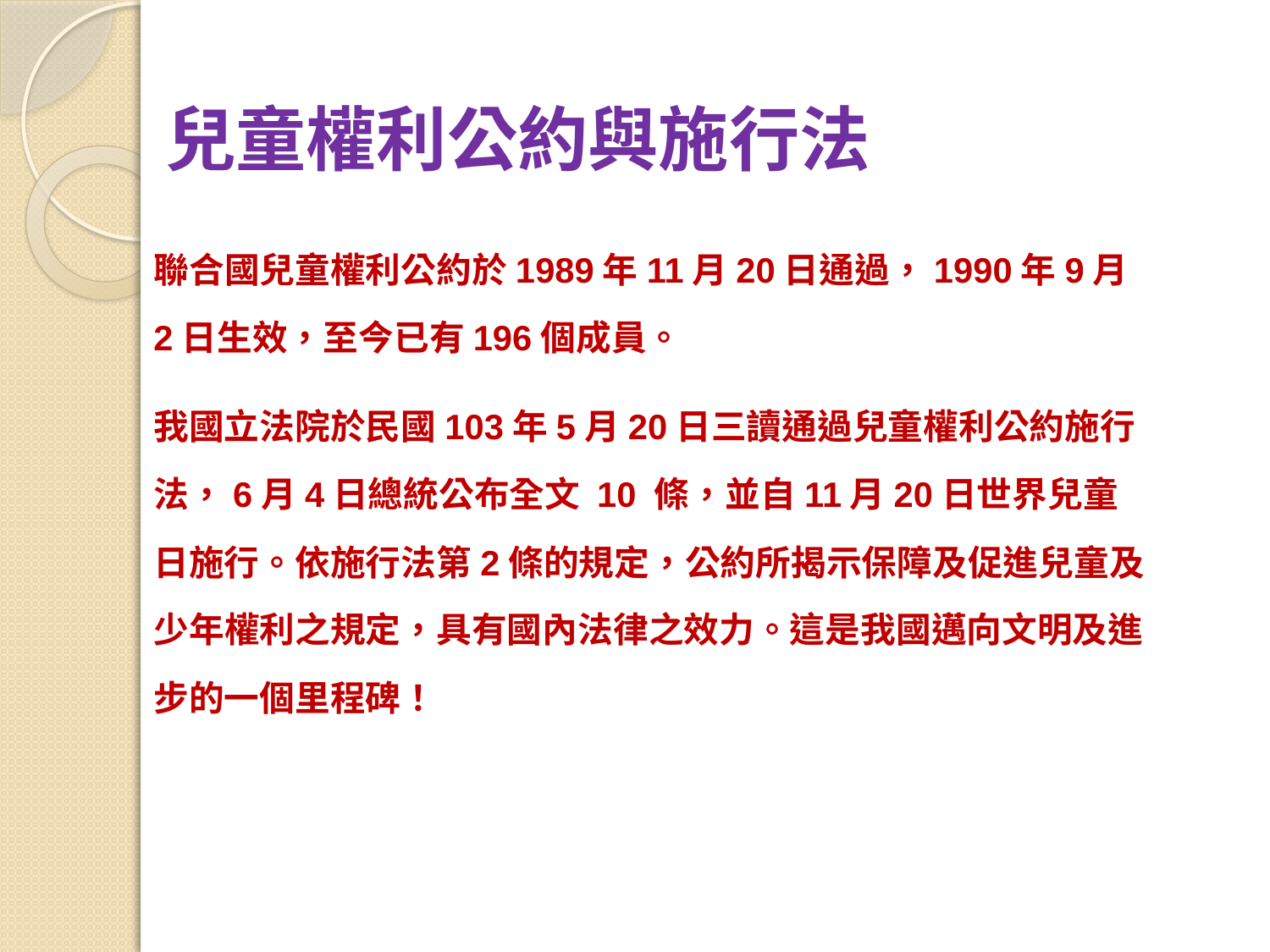

# 兒童權利公約與施行法
聯合國兒童權利公約於1989年11月20日通過，1990年9月2日生效，至今已有196個成員。
我國立法院於民國103年5月20日三讀通過兒童權利公約施行法，6月4日總統公布全文 10 條，並自11月20日世界兒童日施行。依施行法第2條的規定，公約所揭示保障及促進兒童及少年權利之規定，具有國內法律之效力。這是我國邁向文明及進步的一個里程碑！